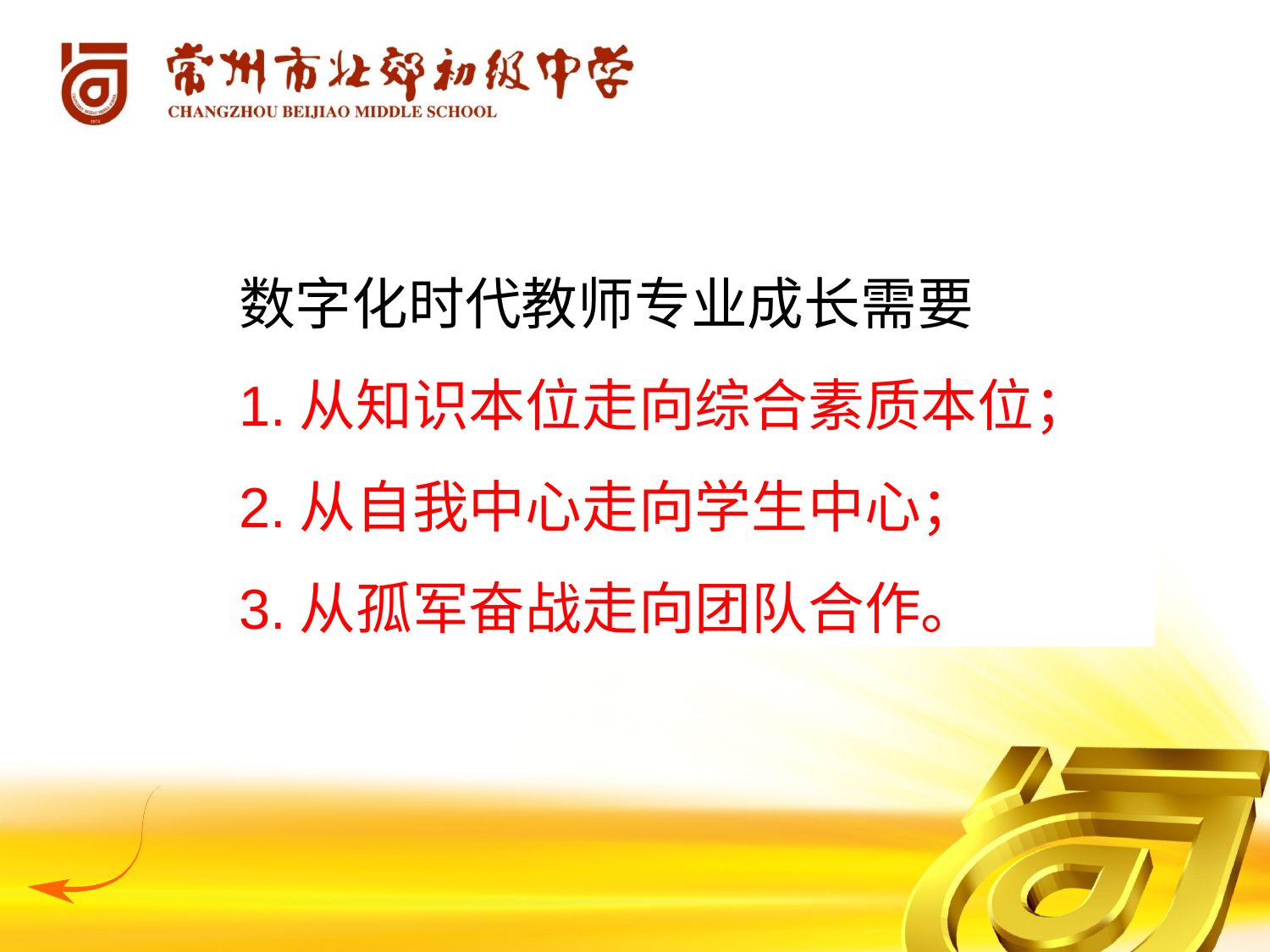

数字化时代教师专业成长需要
1.从知识本位走向综合素质本位；
2.从自我中心走向学生中心；
3.从孤军奋战走向团队合作。